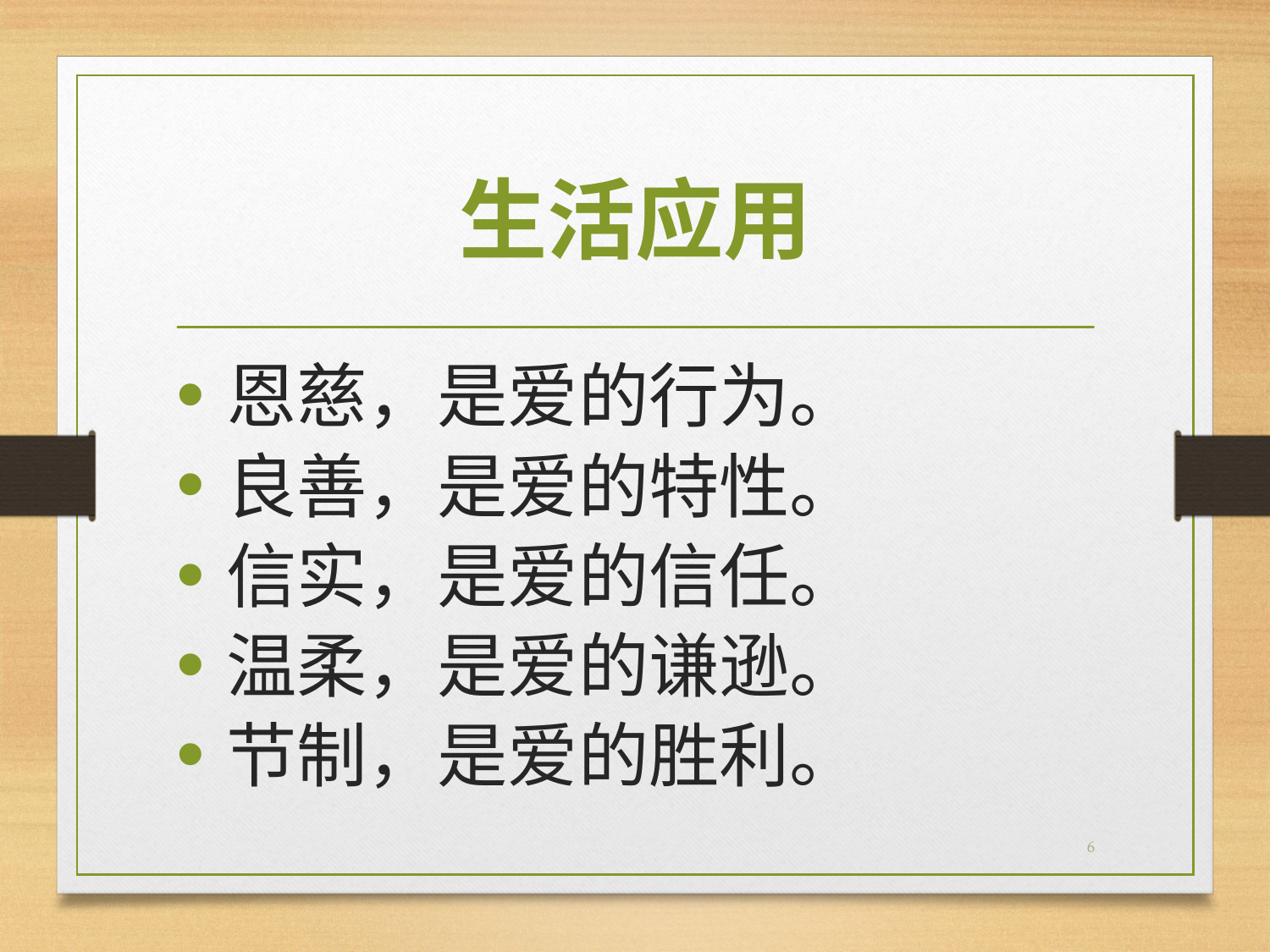

# 生活应用
恩慈，是爱的行为。
良善，是爱的特性。
信实，是爱的信任。
温柔，是爱的谦逊。
节制，是爱的胜利。
6